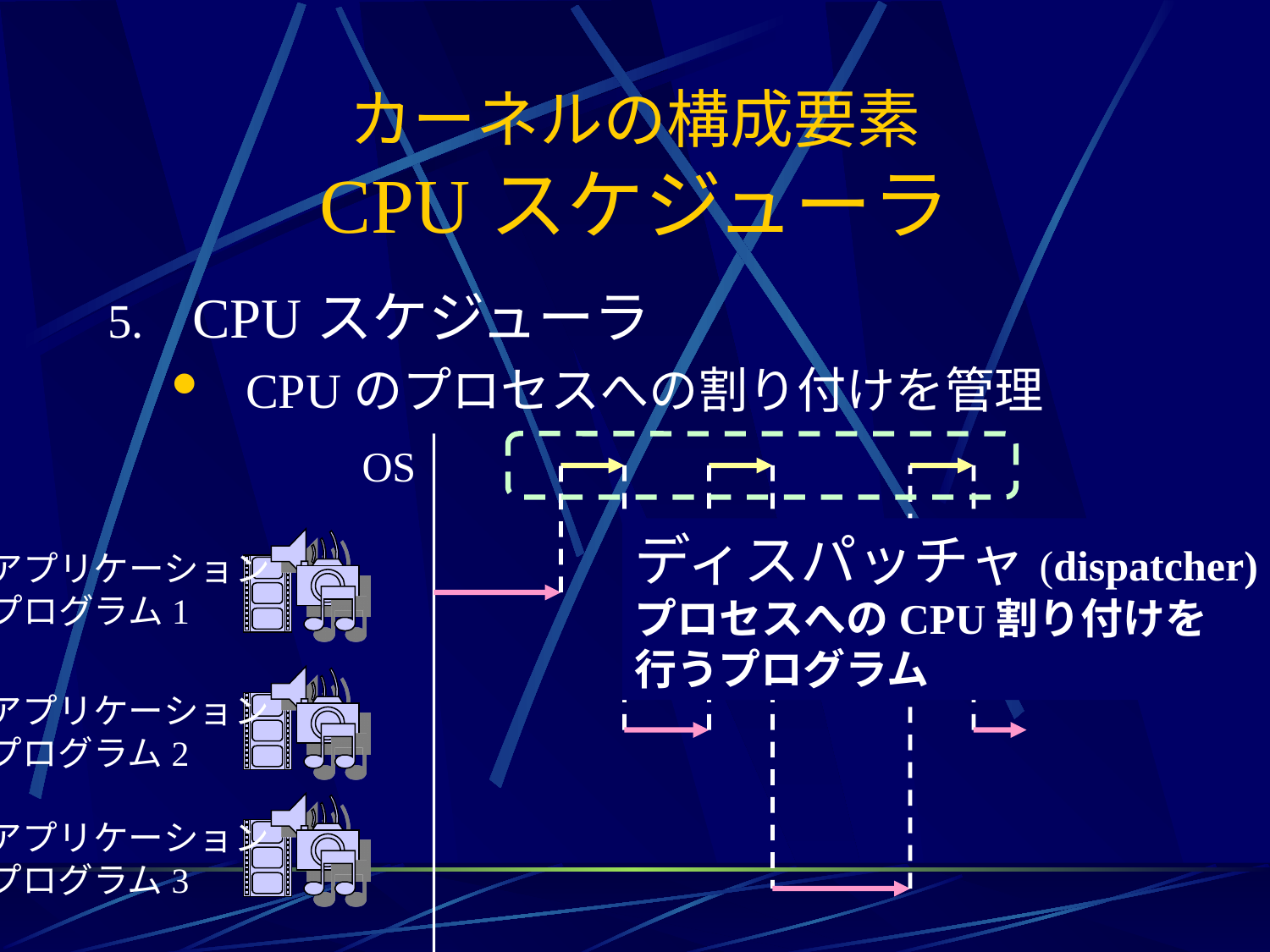

# カーネルの構成要素 CPUスケジューラ
CPUスケジューラ
CPUのプロセスへの割り付けを管理
OS

ディスパッチャ(dispatcher)
プロセスへのCPU割り付けを
行うプログラム

アプリケーション
プログラム1

アプリケーション
プログラム2

アプリケーション
プログラム3